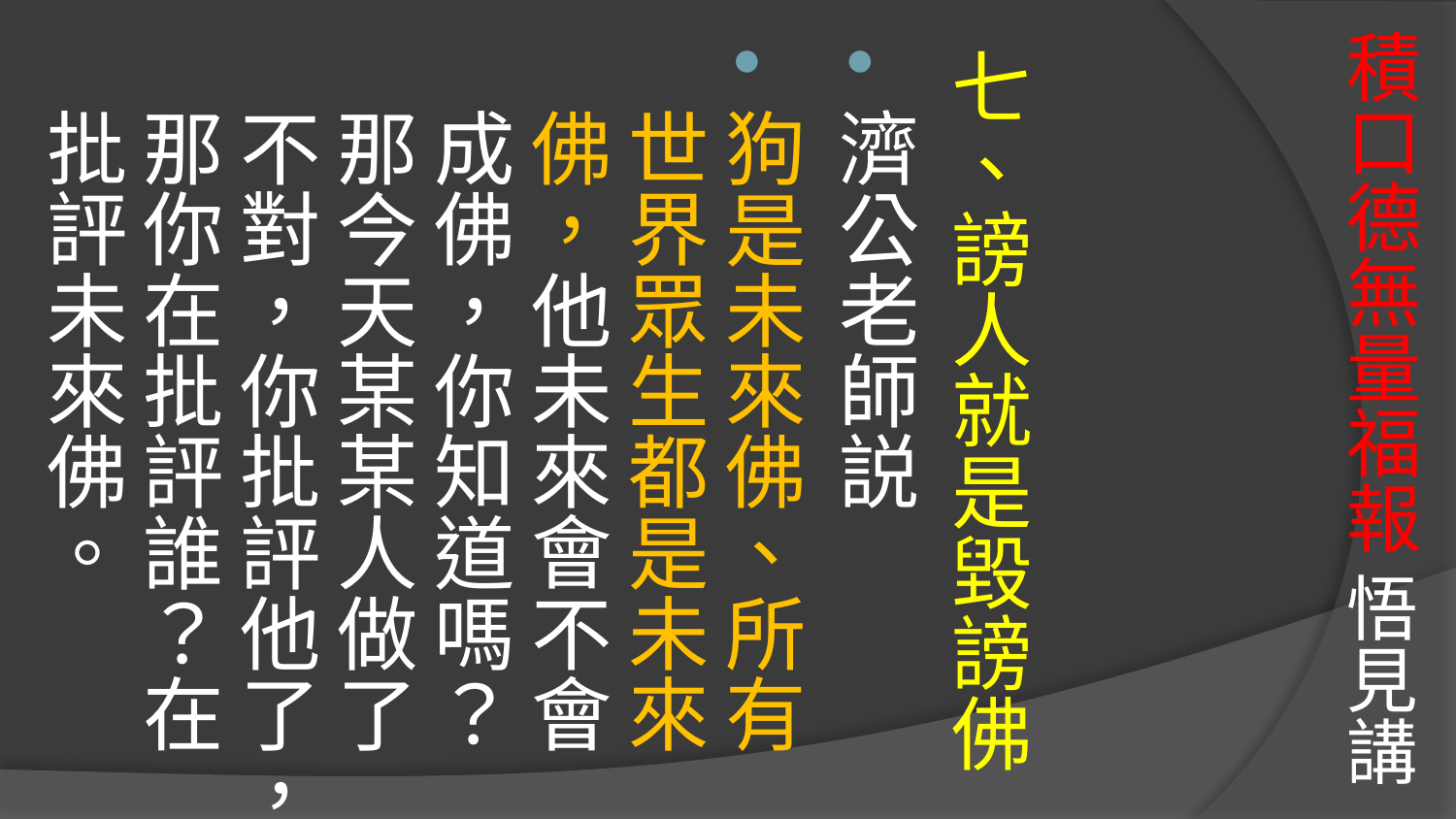

# 積口德無量福報 悟見講
七、謗人就是毀謗佛
濟公老師説
狗是未來佛、所有世界眾生都是未來佛，他未來會不會成佛，你知道嗎？那今天某某人做了不對，你批評他了，那你在批評誰？在批評未來佛。